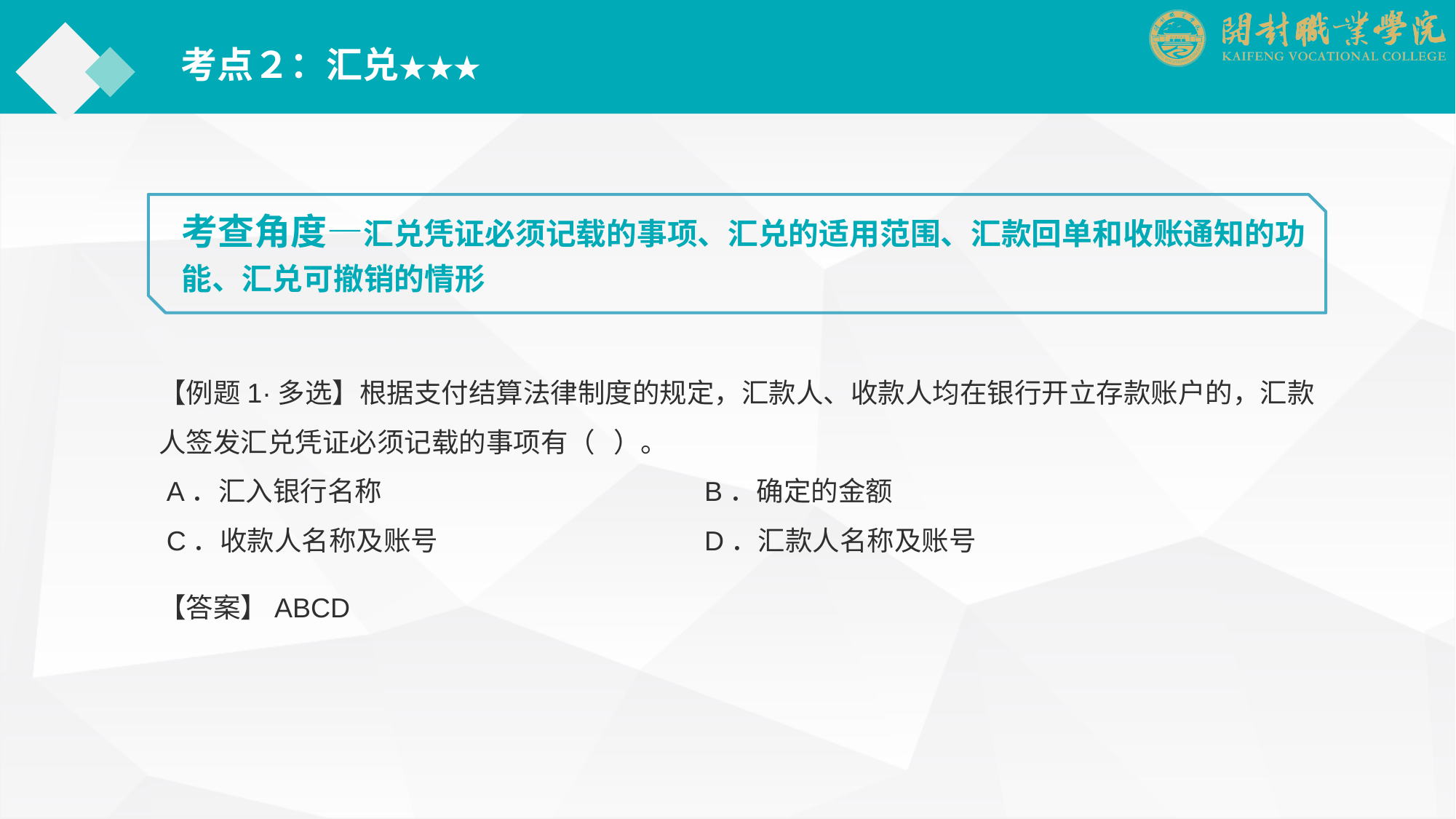

考点２：汇兑★★★

考查角度—汇兑凭证必须记载的事项、汇兑的适用范围、汇款回单和收账通知的功能、汇兑可撤销的情形
【例题1·多选】根据支付结算法律制度的规定，汇款人、收款人均在银行开立存款账户的，汇款人签发汇兑凭证必须记载的事项有（   ）。
 A．汇入银行名称			B．确定的金额
 C．收款人名称及账号			D．汇款人名称及账号
【答案】ABCD